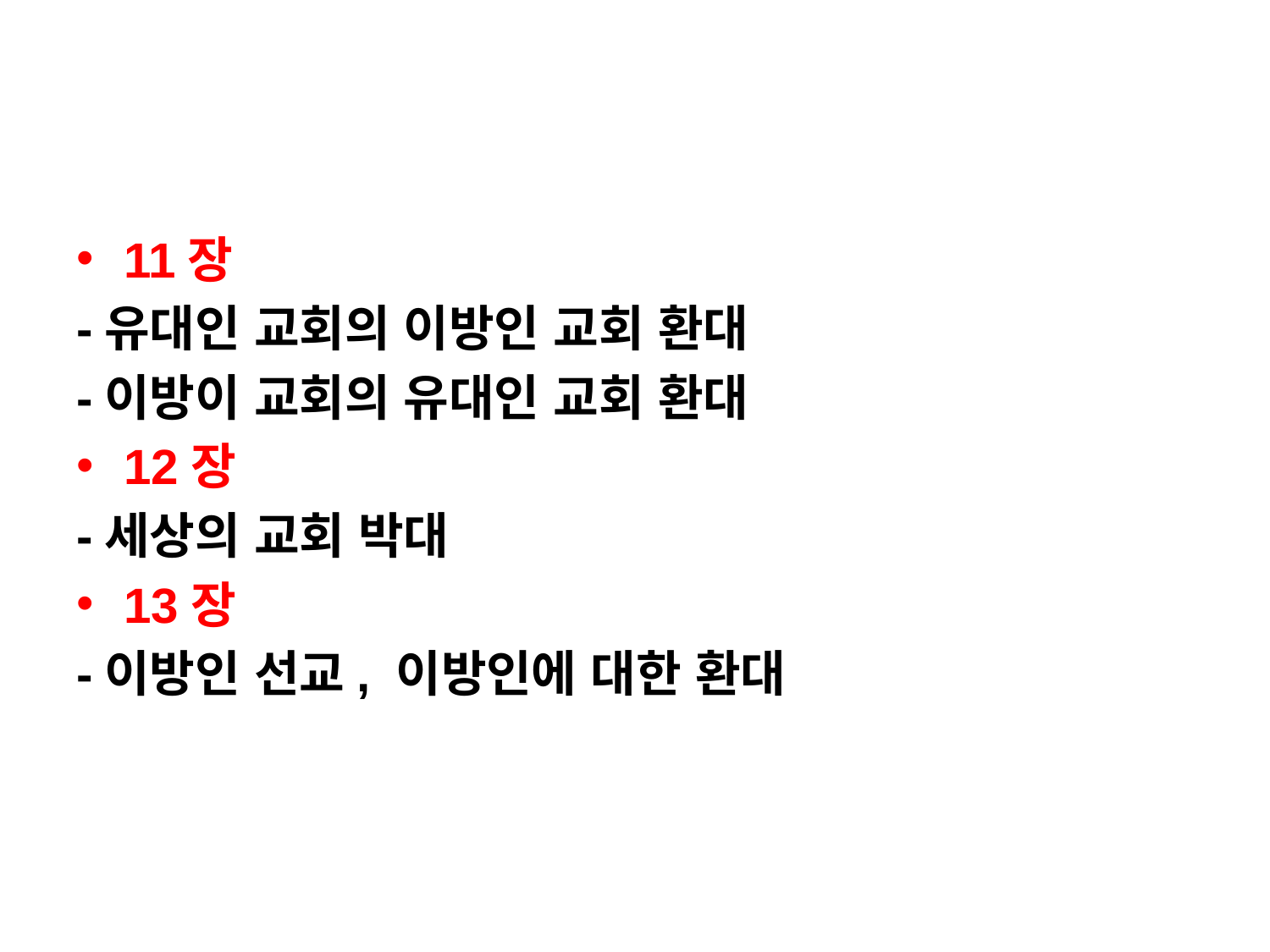

#
11장
-유대인 교회의 이방인 교회 환대
-이방이 교회의 유대인 교회 환대
12장
-세상의 교회 박대
13장
-이방인 선교, 이방인에 대한 환대